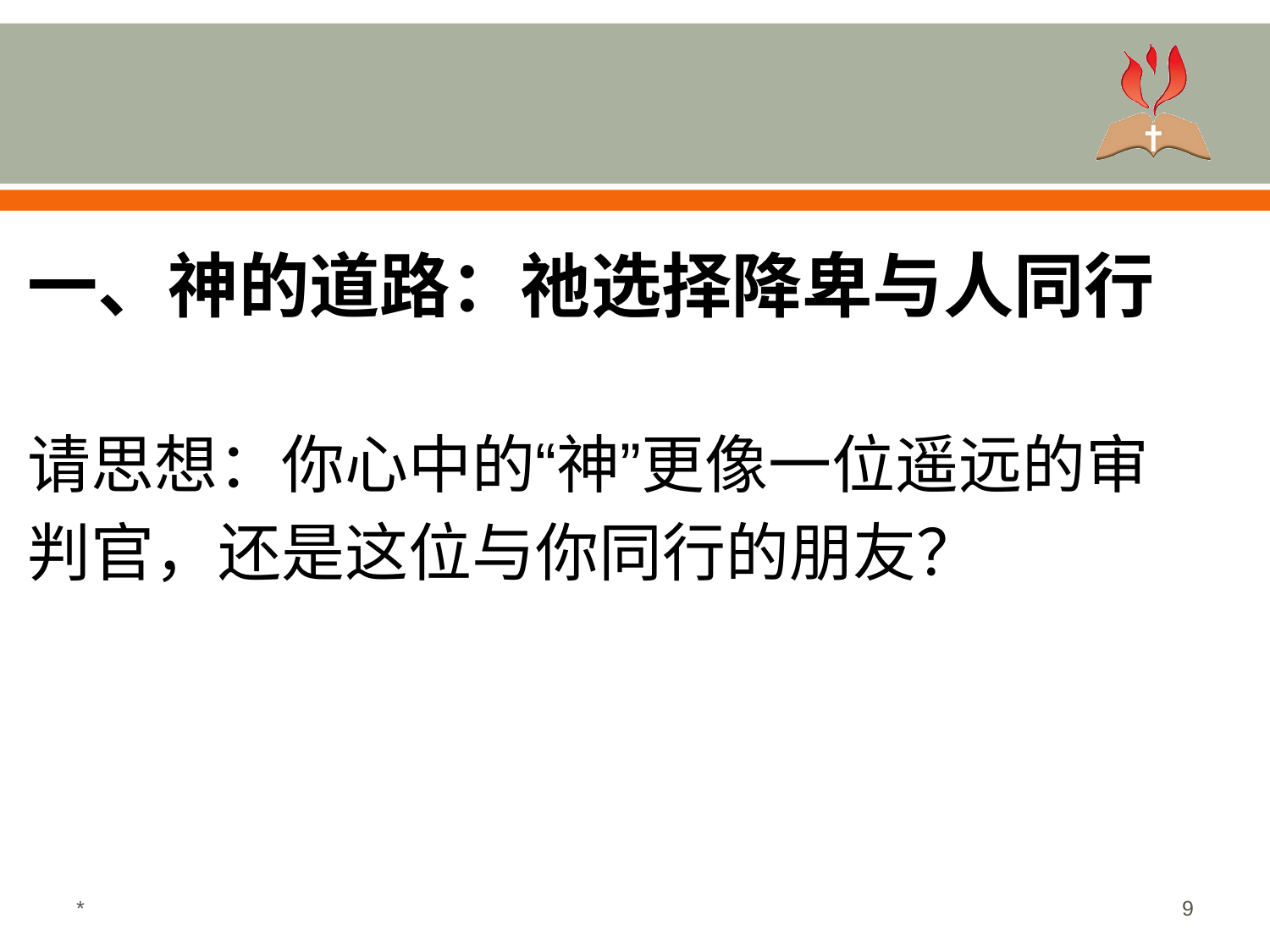

#
一、神的道路：祂选择降卑与人同行

请思想：你心中的“神”更像一位遥远的审判官，还是这位与你同行的朋友？

*
9